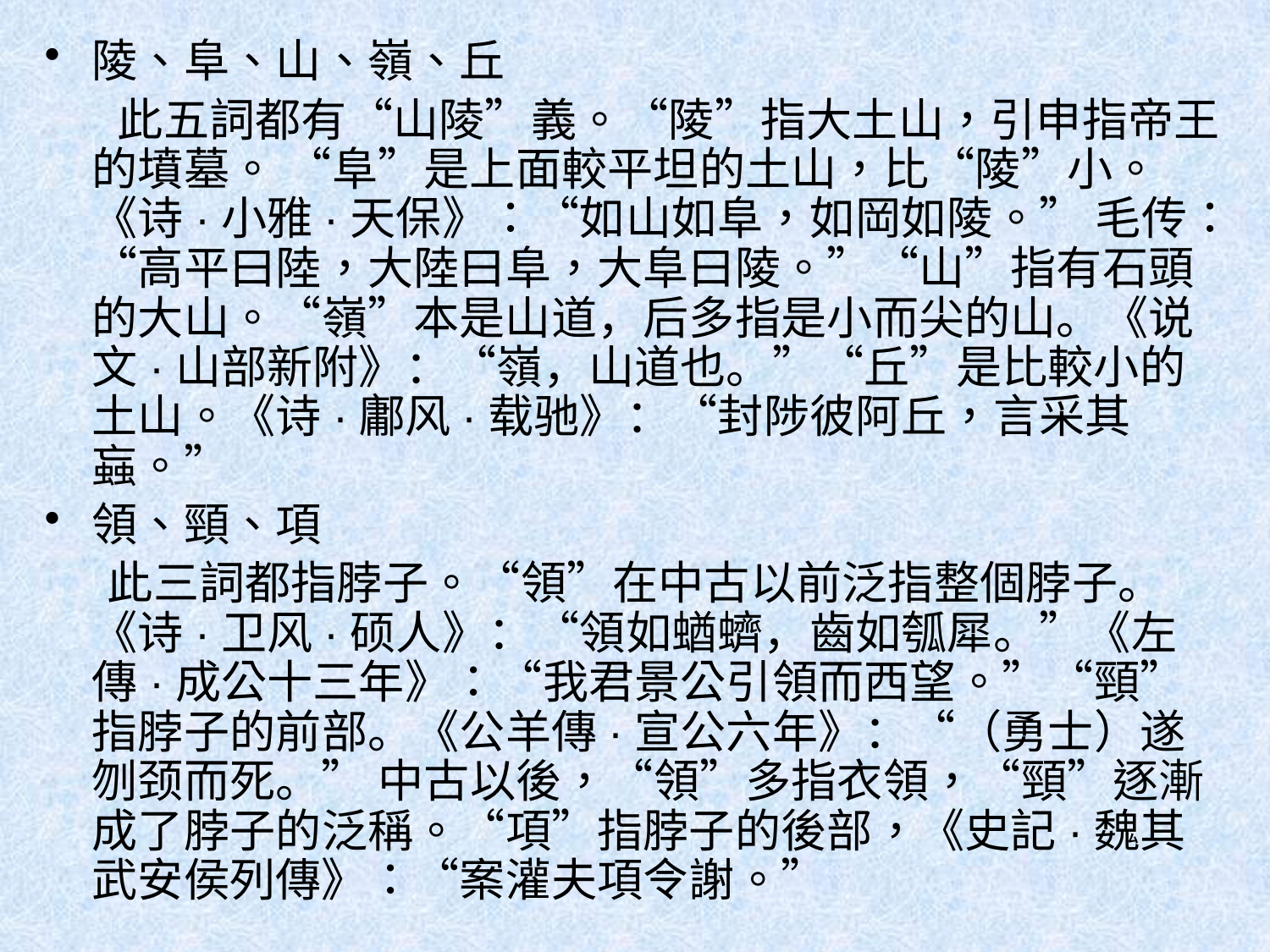

陵、阜、山、嶺、丘
      此五詞都有“山陵”義。“陵”指大土山，引申指帝王的墳墓。 “阜”是上面較平坦的土山，比“陵”小。《诗·小雅·天保》：“如山如阜，如岡如陵。” 毛传：“高平曰陸，大陸曰阜，大阜曰陵。”“山”指有石頭的大山。“嶺”本是山道，后多指是小而尖的山。《说文·山部新附》：“嶺，山道也。”“丘”是比較小的土山。《诗·鄘风·载驰》：“封陟彼阿丘，言采其蝱。”
領、頸、項
     此三詞都指脖子。“領”在中古以前泛指整個脖子。《诗·卫风·硕人》：“領如蝤蠐，齒如瓠犀。”《左傳·成公十三年》：“我君景公引領而西望。”“頸”指脖子的前部。《公羊傳·宣公六年》：“（勇士）遂刎颈而死。” 中古以後，“領”多指衣領，“頸”逐漸成了脖子的泛稱。“項”指脖子的後部，《史記·魏其武安侯列傳》：“案灌夫項令謝。”